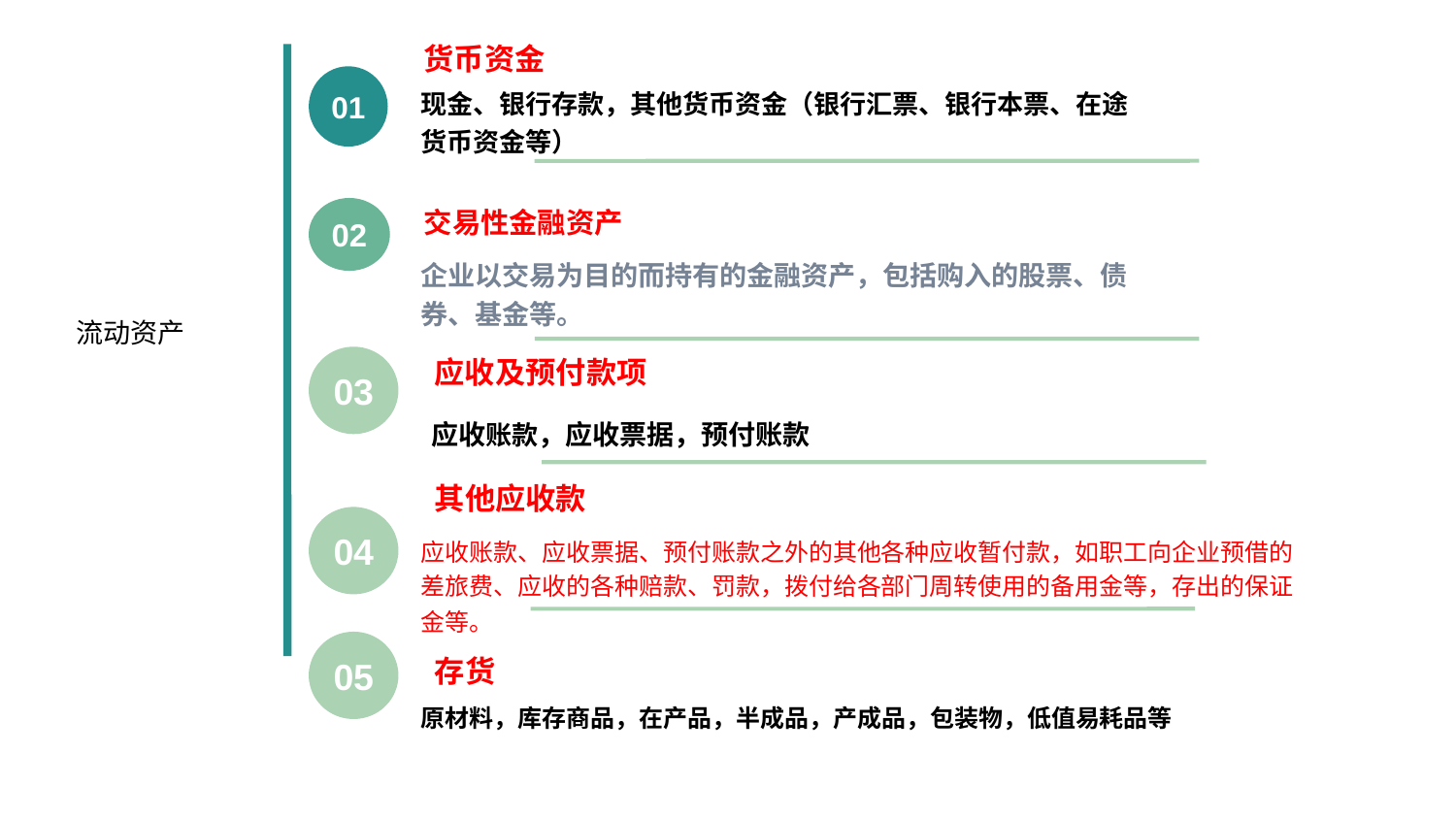

货币资金

01
现金、银行存款，其他货币资金（银行汇票、银行本票、在途货币资金等）

02
交易性金融资产
企业以交易为目的而持有的金融资产，包括购入的股票、债券、基金等。
流动资产

应收及预付款项
03
应收账款，应收票据，预付账款

其他应收款
04
应收账款、应收票据、预付账款之外的其他各种应收暂付款，如职工向企业预借的差旅费、应收的各种赔款、罚款，拨付给各部门周转使用的备用金等，存出的保证金等。

05
存货
原材料，库存商品，在产品，半成品，产成品，包装物，低值易耗品等